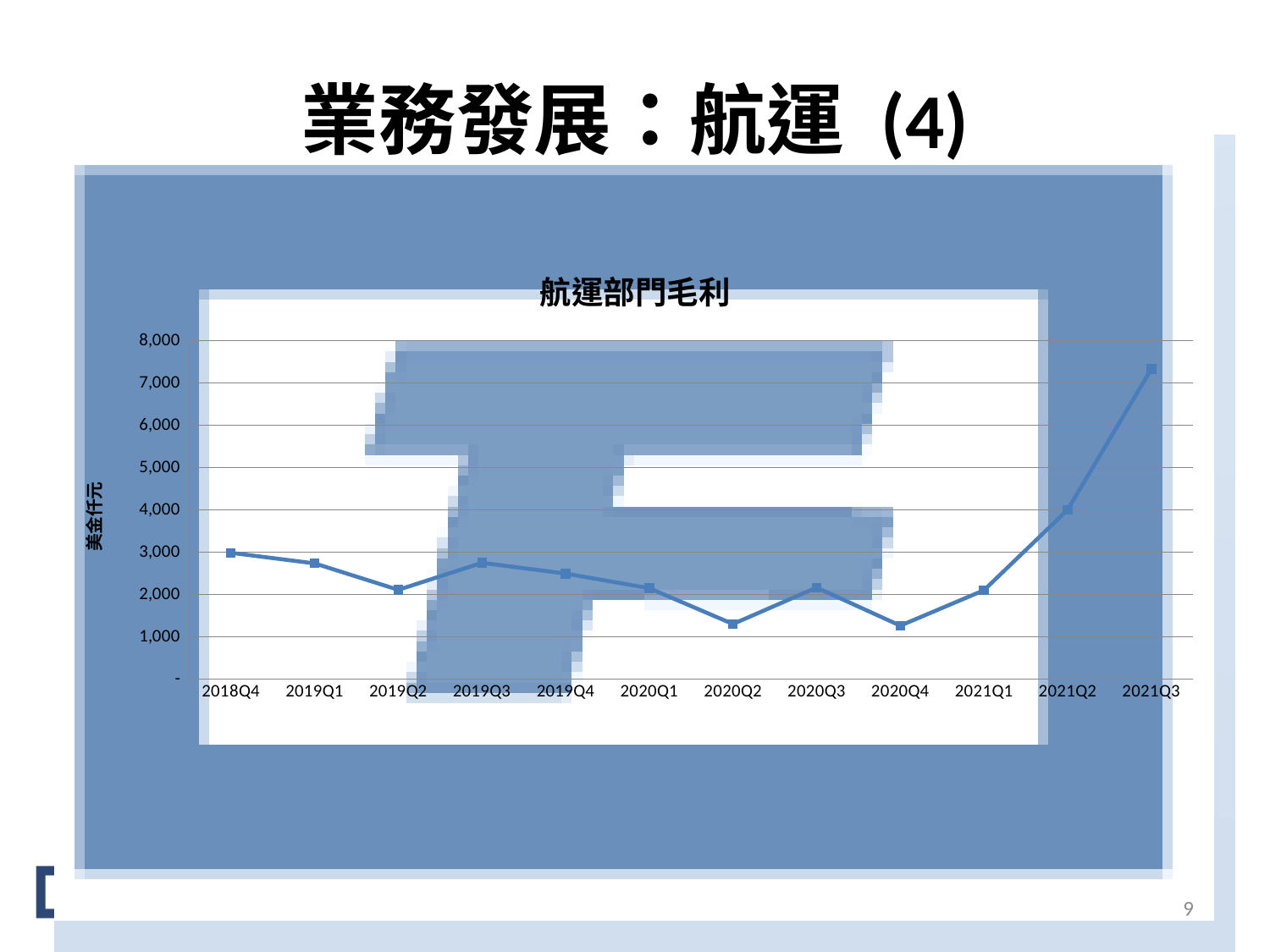

# 業務發展：航運 (4)

### Chart: 航運部門毛利

| Category |  |
|---|---|
| 2018Q4 | 2985.7419299999997 |
| 2019Q1 | 2734.78 |
| 2019Q2 | 2109.91294 |
| 2019Q3 | 2749.62902 |
| 2019Q4 | 2493.9283300000016 |
| 2020Q1 | 2148.41401 |
| 2020Q2 | 1301.538 |
| 2020Q3 | 2163.7209700000008 |
| 2020Q4 | 1262.0897 |
| 2021Q1 | 2100.705 |
| 2021Q2 | 4001.401 |
| 2021Q3 | 7331.1975999999995 |
9